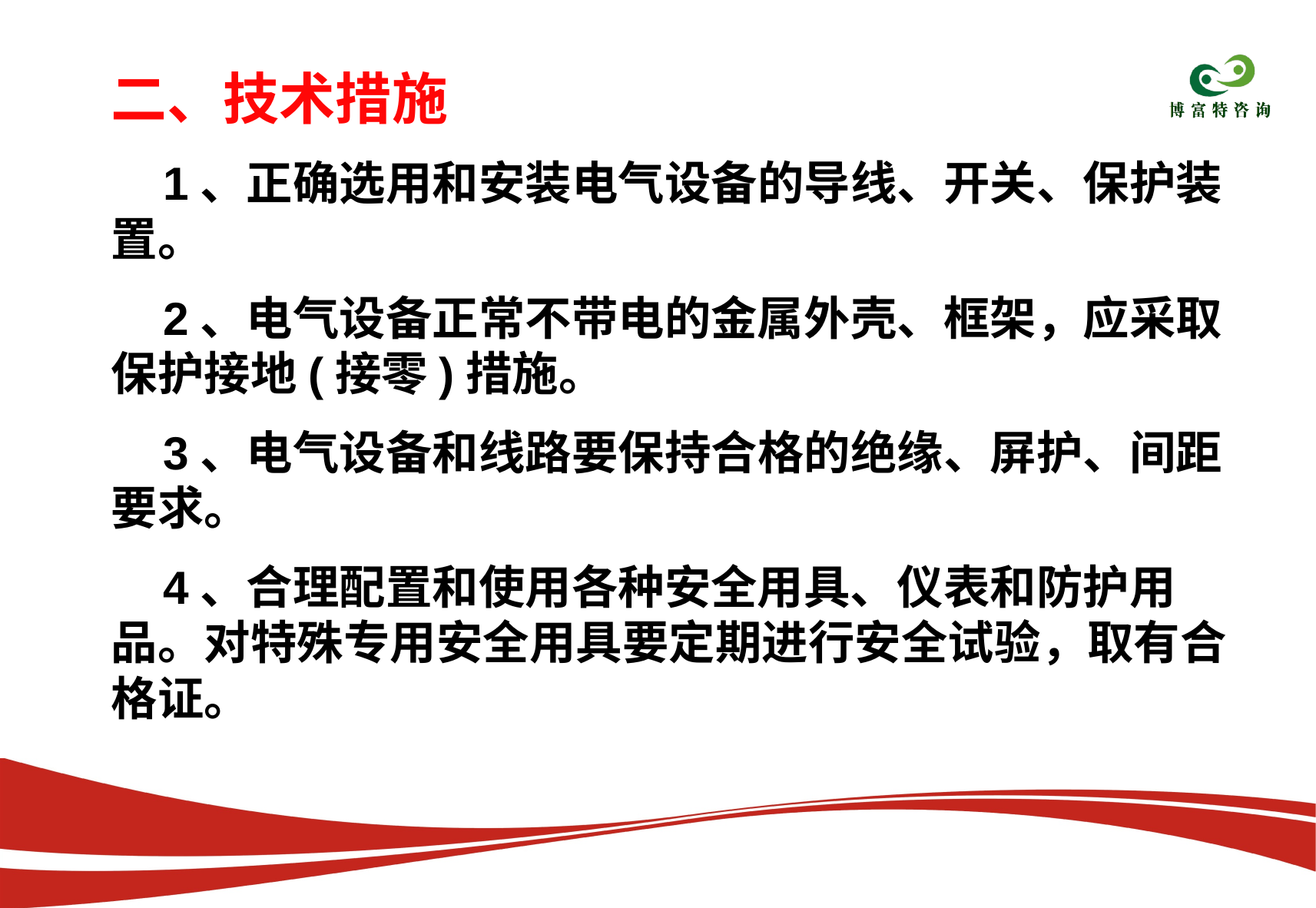

62
二、技术措施
    1、正确选用和安装电气设备的导线、开关、保护装置。
    2、电气设备正常不带电的金属外壳、框架，应采取保护接地(接零)措施。
    3、电气设备和线路要保持合格的绝缘、屏护、间距要求。
    4、合理配置和使用各种安全用具、仪表和防护用品。对特殊专用安全用具要定期进行安全试验，取有合格证。